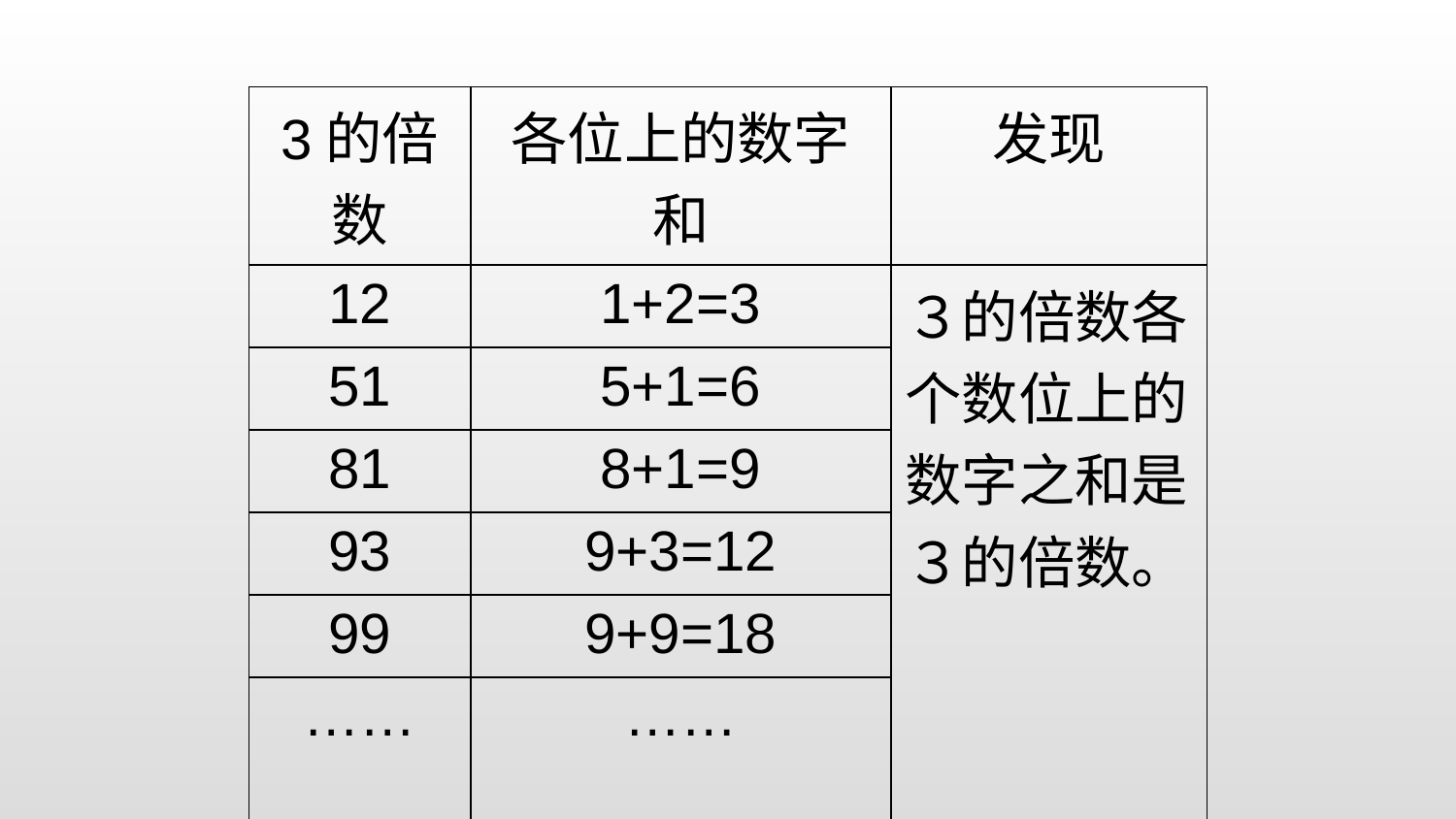

| 3的倍数 | 各位上的数字和 | 发现 |
| --- | --- | --- |
| 12 | 1+2=3 | ３的倍数各个数位上的数字之和是３的倍数。 |
| 51 | 5+1=6 |  |
| 81 | 8+1=9 |  |
| 93 | 9+3=12 |  |
| 99 | 9+9=18 |  |
| …… | …… |  |
|  |  |  |
| --- | --- | --- |
|  |  |  |
|  |  |  |
|  |  |  |
|  |  |  |
|  |  |  |
|  |  |  |